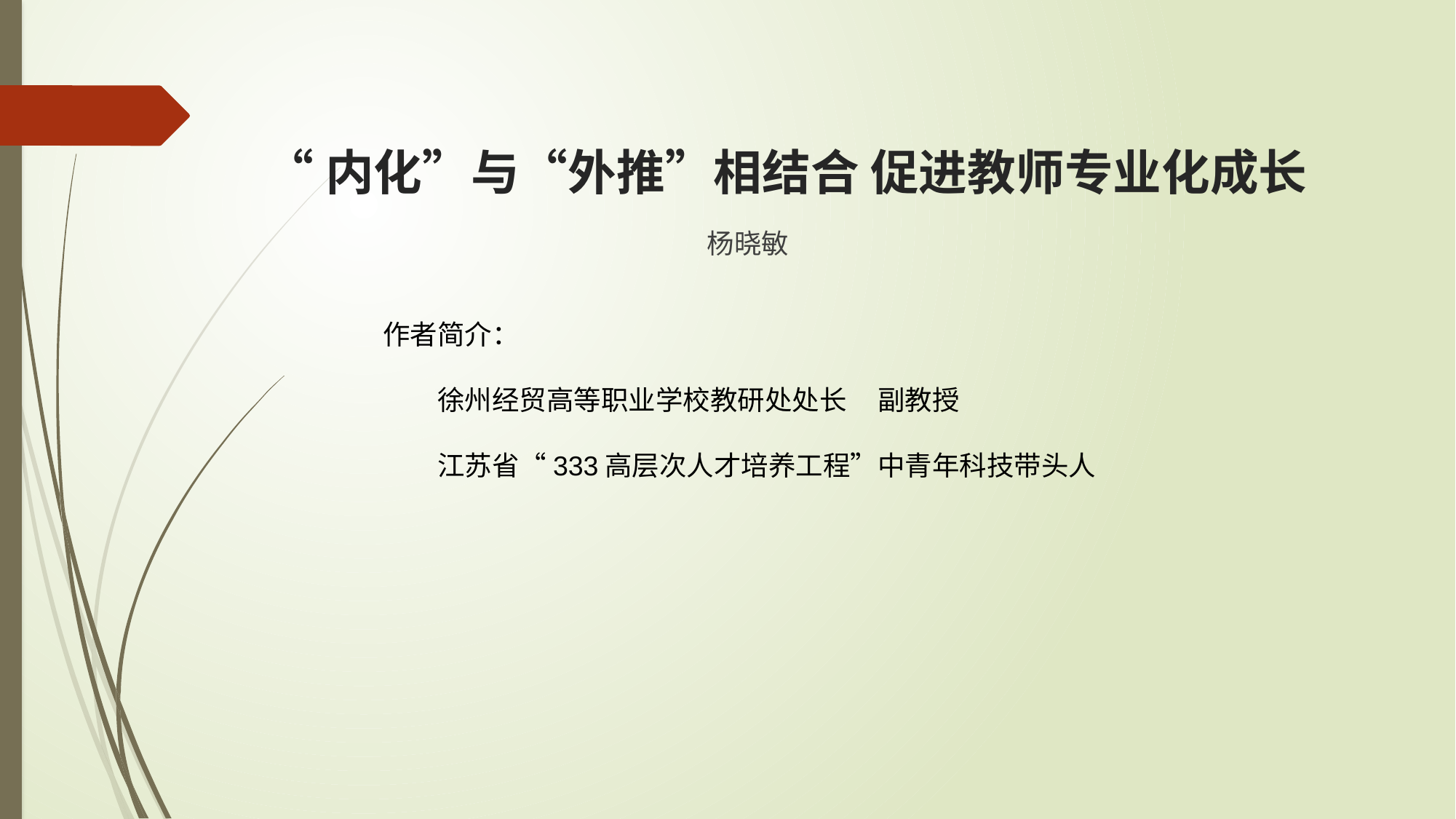

# “内化”与“外推”相结合 促进教师专业化成长
杨晓敏
作者简介：
徐州经贸高等职业学校教研处处长     副教授
江苏省“333高层次人才培养工程”中青年科技带头人